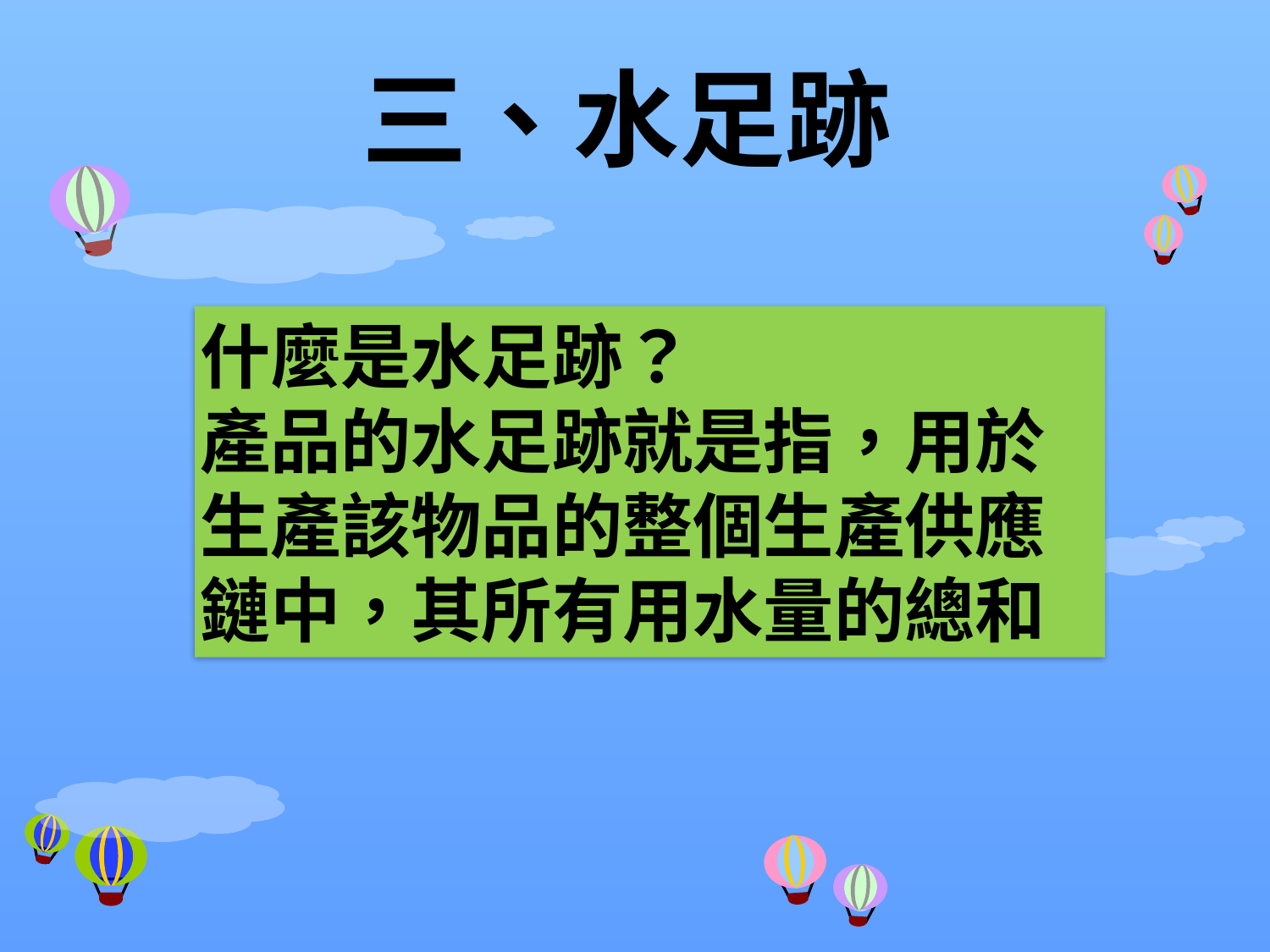

三、水足跡
什麼是水足跡？
產品的水足跡就是指，用於生產該物品的整個生產供應鏈中，其所有用水量的總和